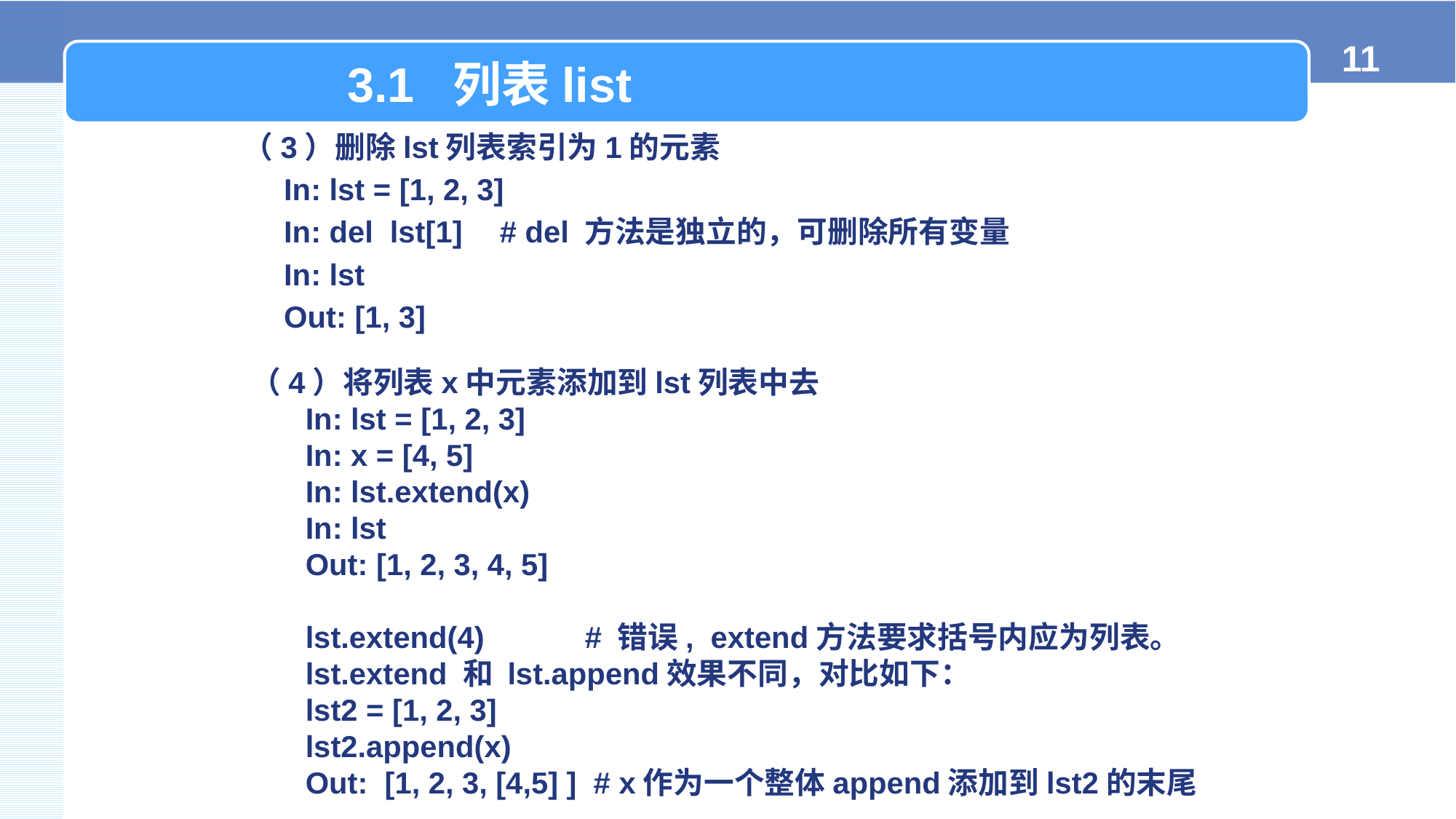

3.1  列表list
（3）删除lst列表索引为1的元素
In: lst = [1, 2, 3]
In: del  lst[1]	# del 方法是独立的，可删除所有变量
In: lst
Out: [1, 3]

（4）将列表x中元素添加到lst列表中去
In: lst = [1, 2, 3]
In: x = [4, 5]
In: lst.extend(x)
In: lst
Out: [1, 2, 3, 4, 5]

lst.extend(4)            # 错误,  extend方法要求括号内应为列表。
lst.extend 和 lst.append效果不同，对比如下：
lst2 = [1, 2, 3]
lst2.append(x)
Out:  [1, 2, 3, [4,5] ]  # x作为一个整体append添加到lst2的末尾